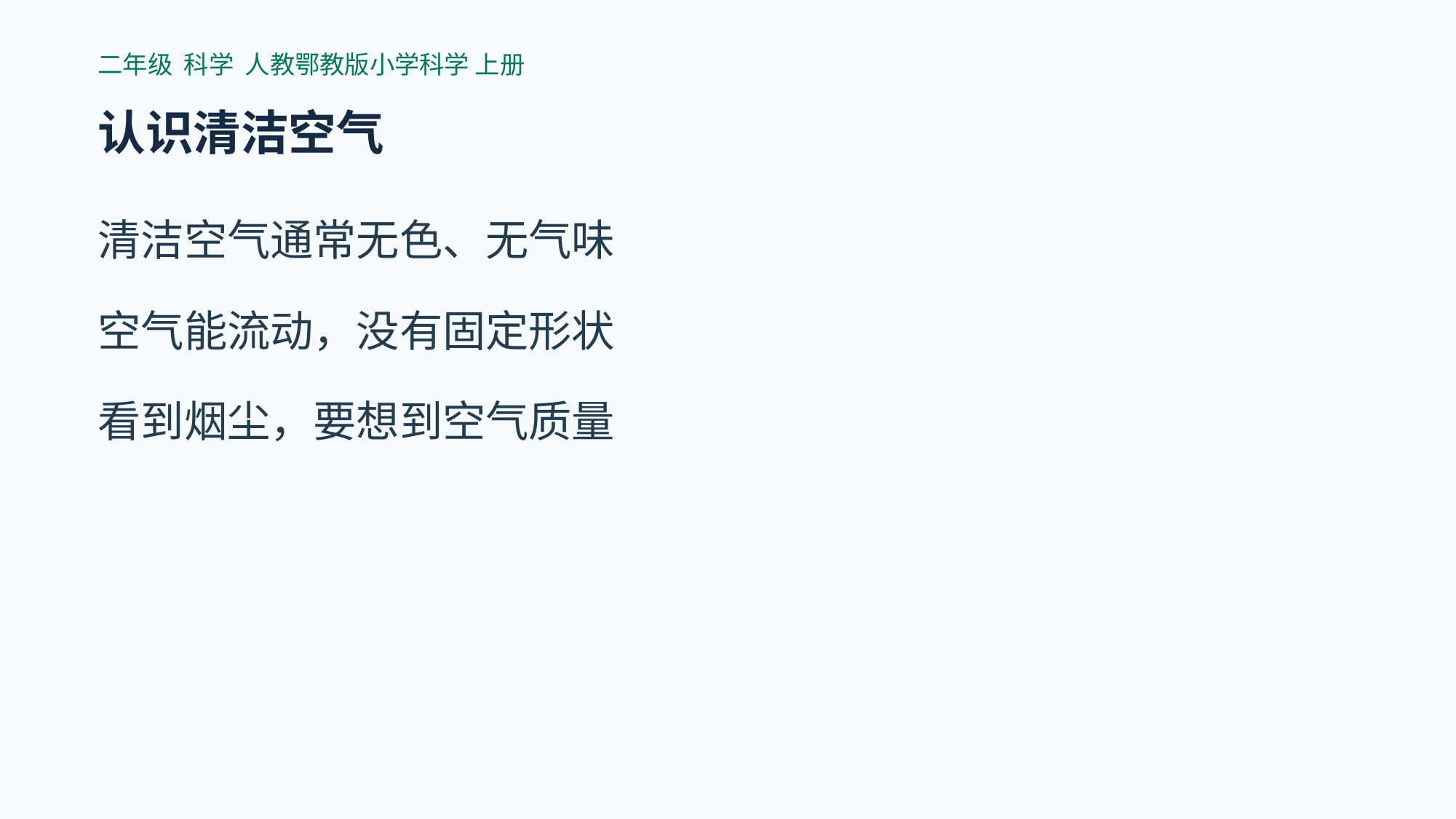

二年级  科学  人教鄂教版小学科学 上册
认识清洁空气
清洁空气通常无色、无气味
空气能流动，没有固定形状
看到烟尘，要想到空气质量